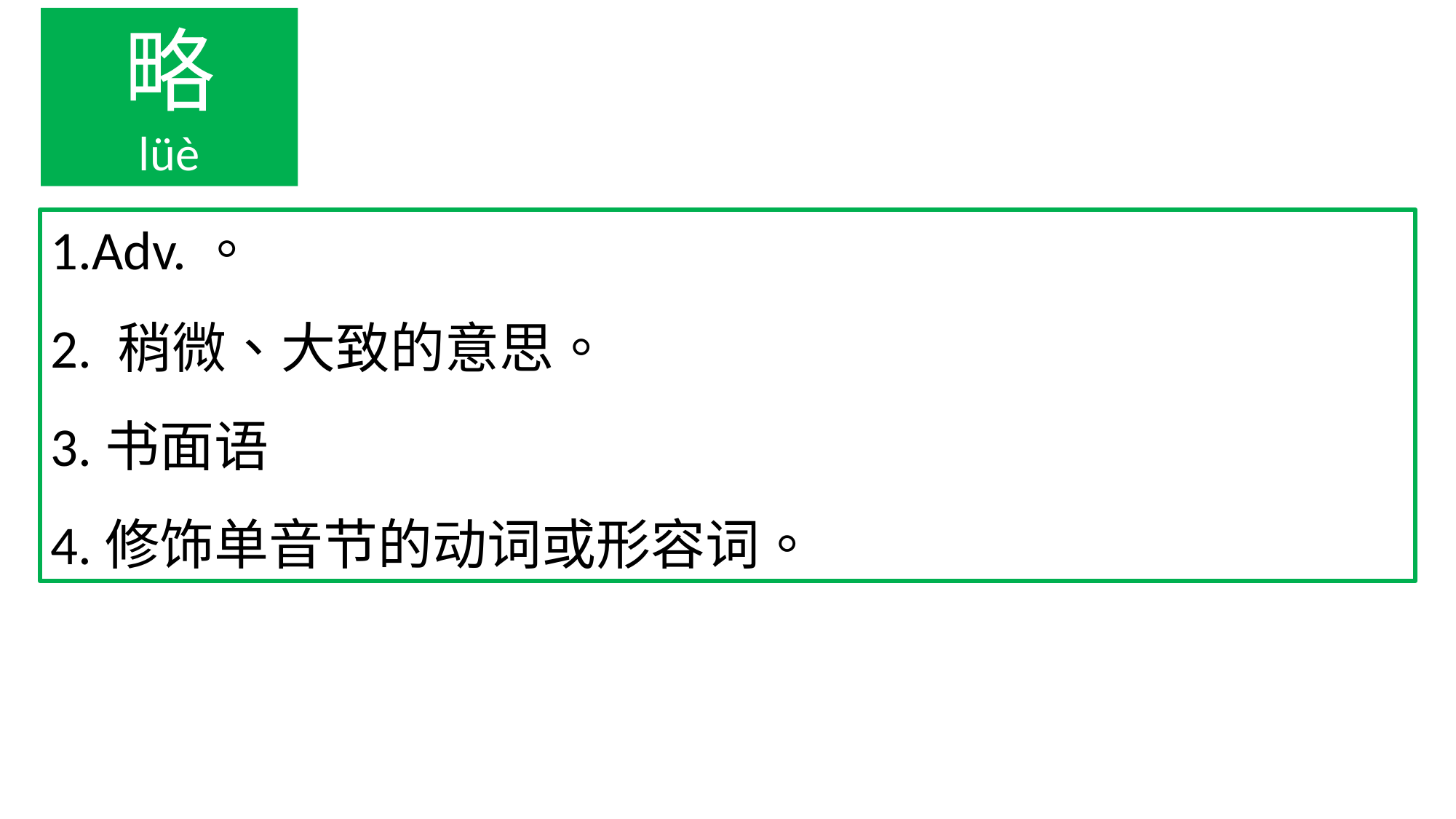

略
        lüè
1.Adv.。
2. 稍微、大致的意思。
3.书面语
4.修饰单音节的动词或形容词。